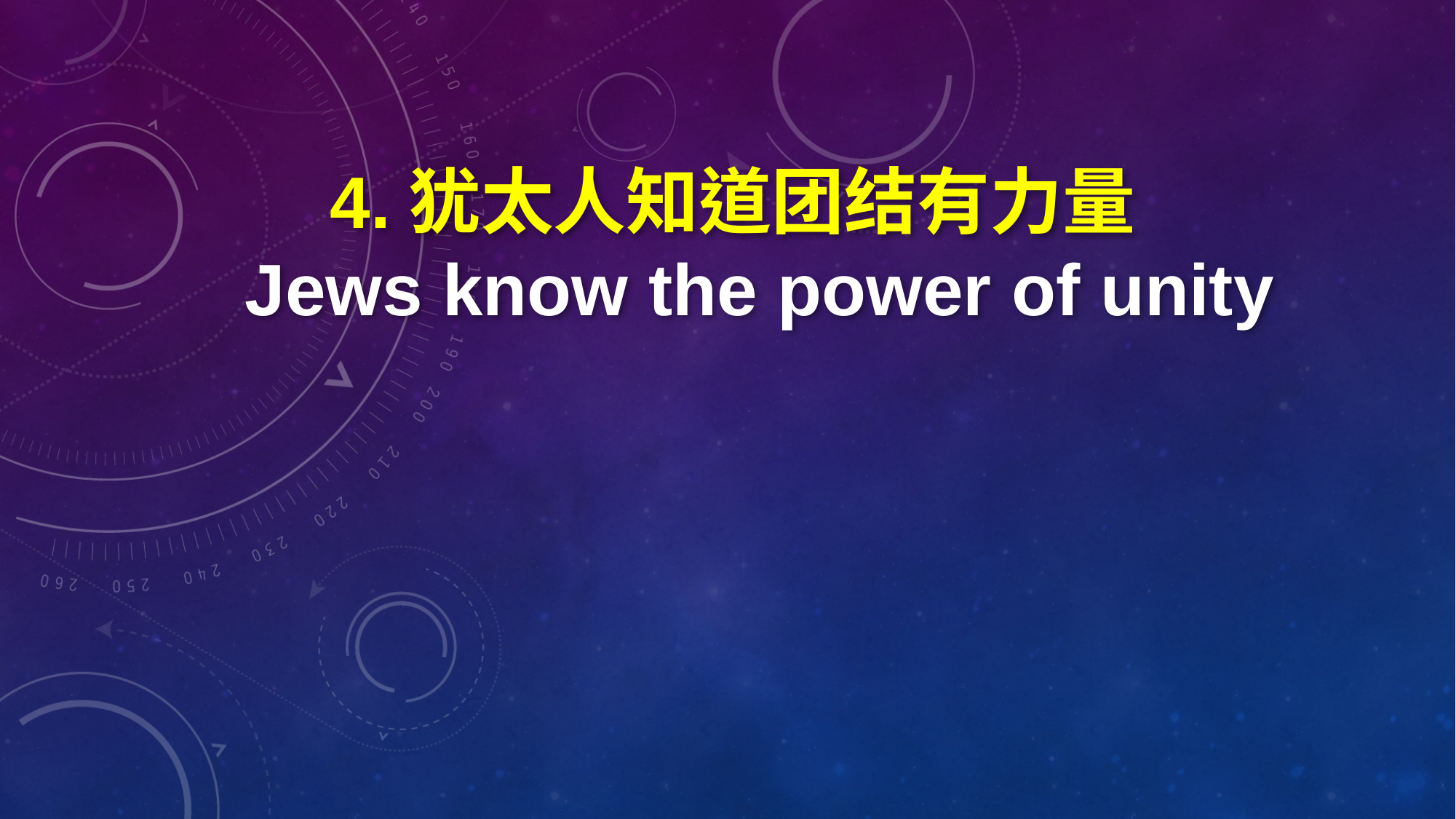

4.犹太人知道团结有力量
 Jews know the power of unity